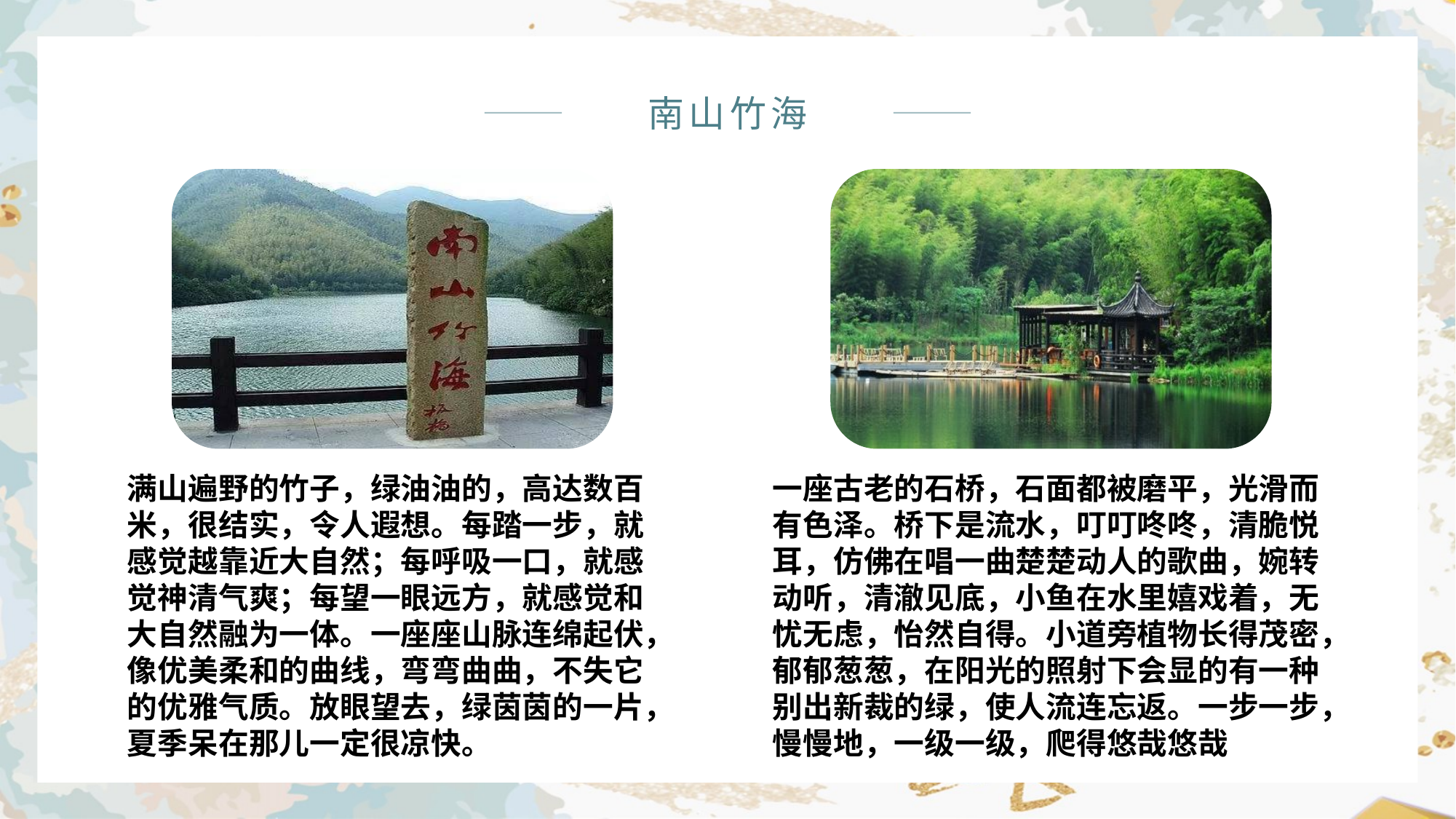

南山竹海

满山遍野的竹子，绿油油的，高达数百米，很结实，令人遐想。每踏一步，就感觉越靠近大自然；每呼吸一口，就感觉神清气爽；每望一眼远方，就感觉和大自然融为一体。一座座山脉连绵起伏，像优美柔和的曲线，弯弯曲曲，不失它的优雅气质。放眼望去，绿茵茵的一片，夏季呆在那儿一定很凉快。
一座古老的石桥，石面都被磨平，光滑而有色泽。桥下是流水，叮叮咚咚，清脆悦耳，仿佛在唱一曲楚楚动人的歌曲，婉转动听，清澈见底，小鱼在水里嬉戏着，无忧无虑，怡然自得。小道旁植物长得茂密，郁郁葱葱，在阳光的照射下会显的有一种别出新裁的绿，使人流连忘返。一步一步，慢慢地，一级一级，爬得悠哉悠哉